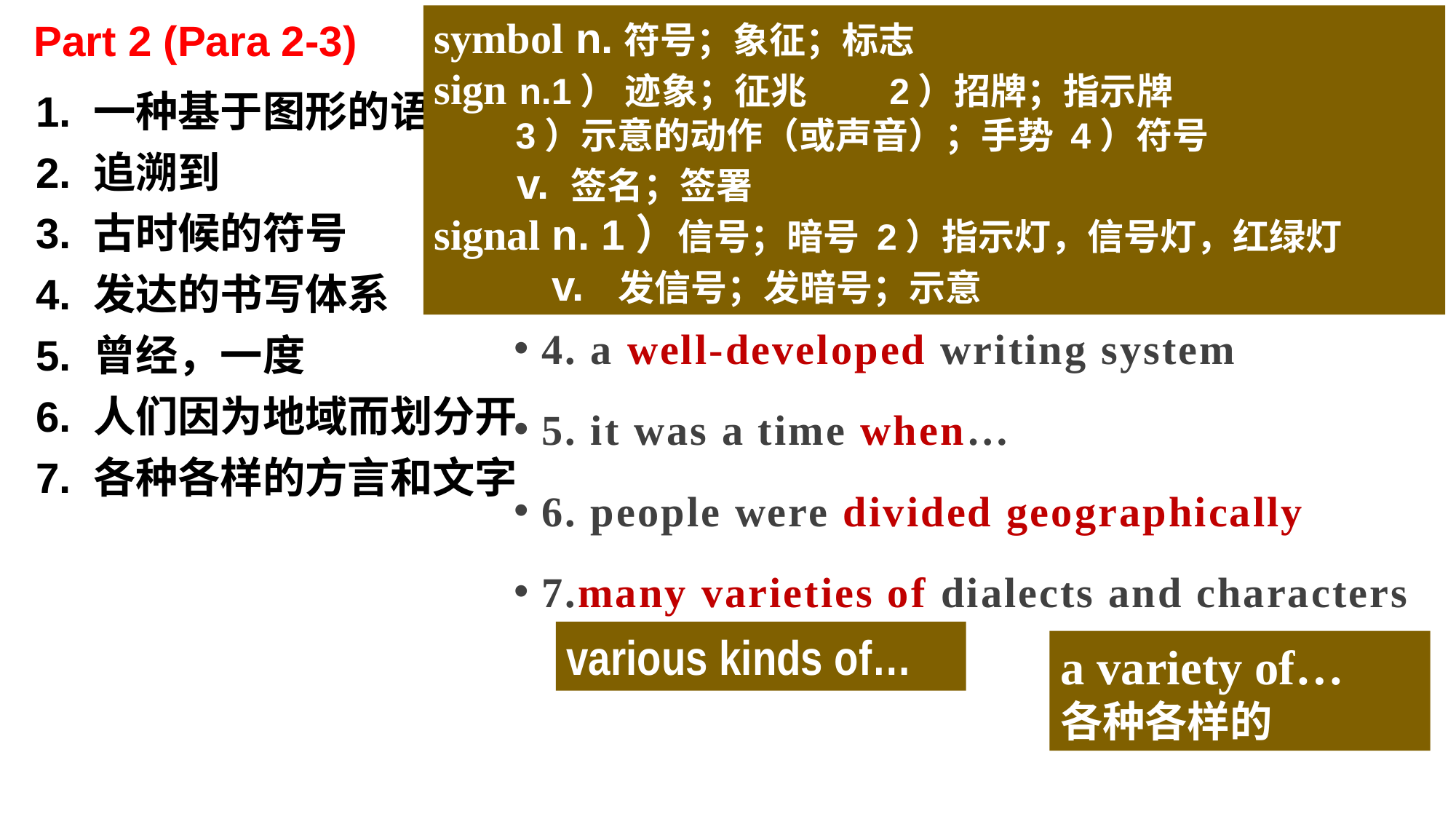

symbol n.符号；象征；标志
sign n.1） 迹象；征兆         2）招牌；指示牌
        3）示意的动作（或声音）；手势 4）符号
       v. 签名；签署
signal n. 1）信号；暗号 2）指示灯，信号灯，红绿灯
          v.  发信号；发暗号；示意
Part 2 (Para 2-3)
1. a picture-based language
2. date back to…
3. ancient symbols
4. a well-developed writing system
5. it was a time when…
6. people were divided geographically
7.many varieties of dialects and characters
1. 一种基于图形的语言
2. 追溯到
3. 古时候的符号
4. 发达的书写体系
5. 曾经，一度
6. 人们因为地域而划分开
7. 各种各样的方言和文字
various kinds of…
a variety of…
各种各样的